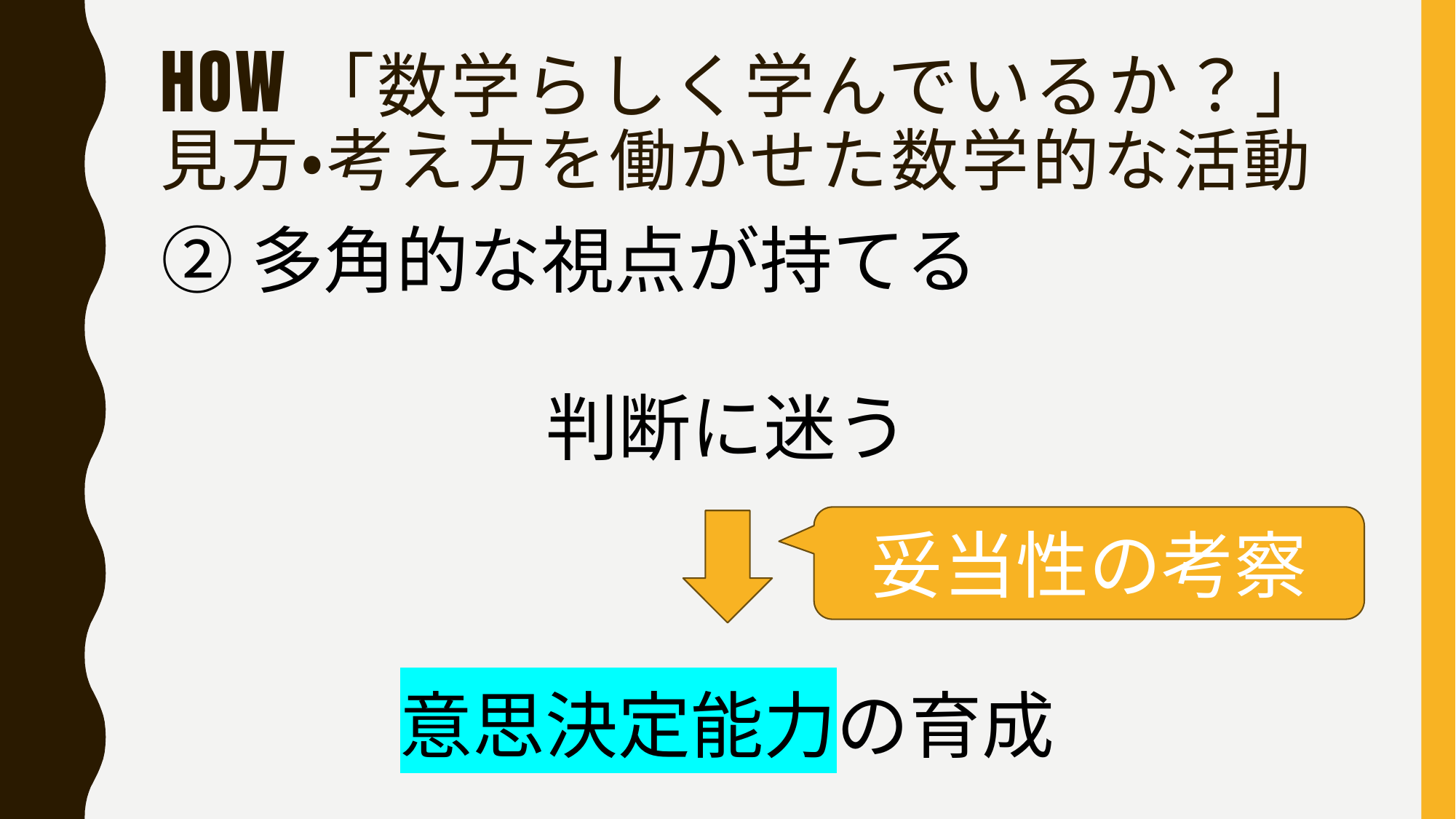

# HOW「数学らしく学んでいるか？」見方・考え方を働かせた数学的な活動
②多角的な視点が持てる
判断に迷う
妥当性の考察

意思決定能力の育成